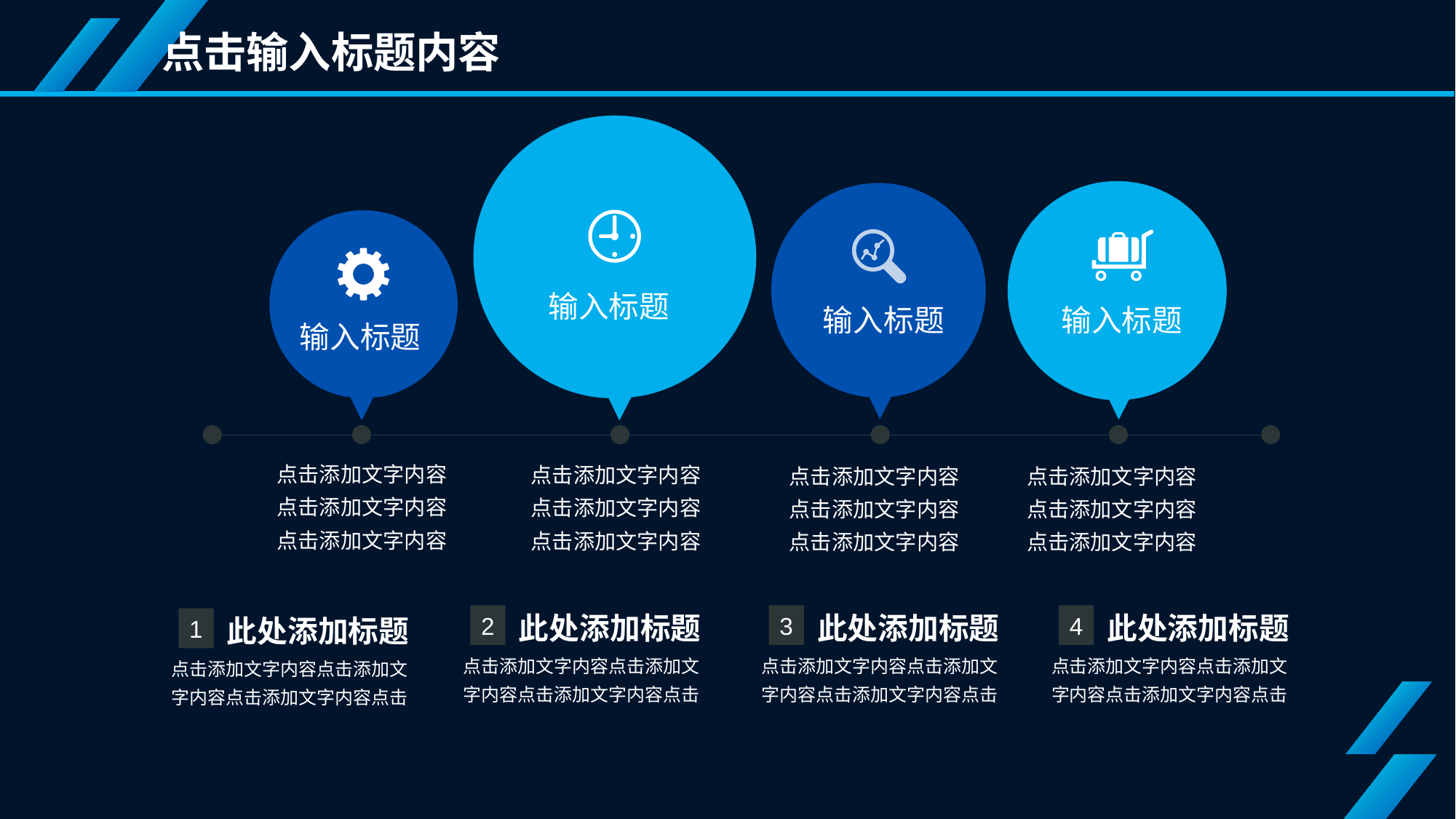

点击输入标题内容

输入标题

输入标题

输入标题

输入标题

点击添加文字内容
点击添加文字内容
点击添加文字内容
点击添加文字内容
点击添加文字内容
点击添加文字内容
点击添加文字内容
点击添加文字内容
点击添加文字内容
点击添加文字内容
点击添加文字内容
点击添加文字内容
此处添加标题
此处添加标题
此处添加标题
2
3
4
此处添加标题
1
点击添加文字内容点击添加文字内容点击添加文字内容点击
点击添加文字内容点击添加文字内容点击添加文字内容点击
点击添加文字内容点击添加文字内容点击添加文字内容点击
点击添加文字内容点击添加文字内容点击添加文字内容点击